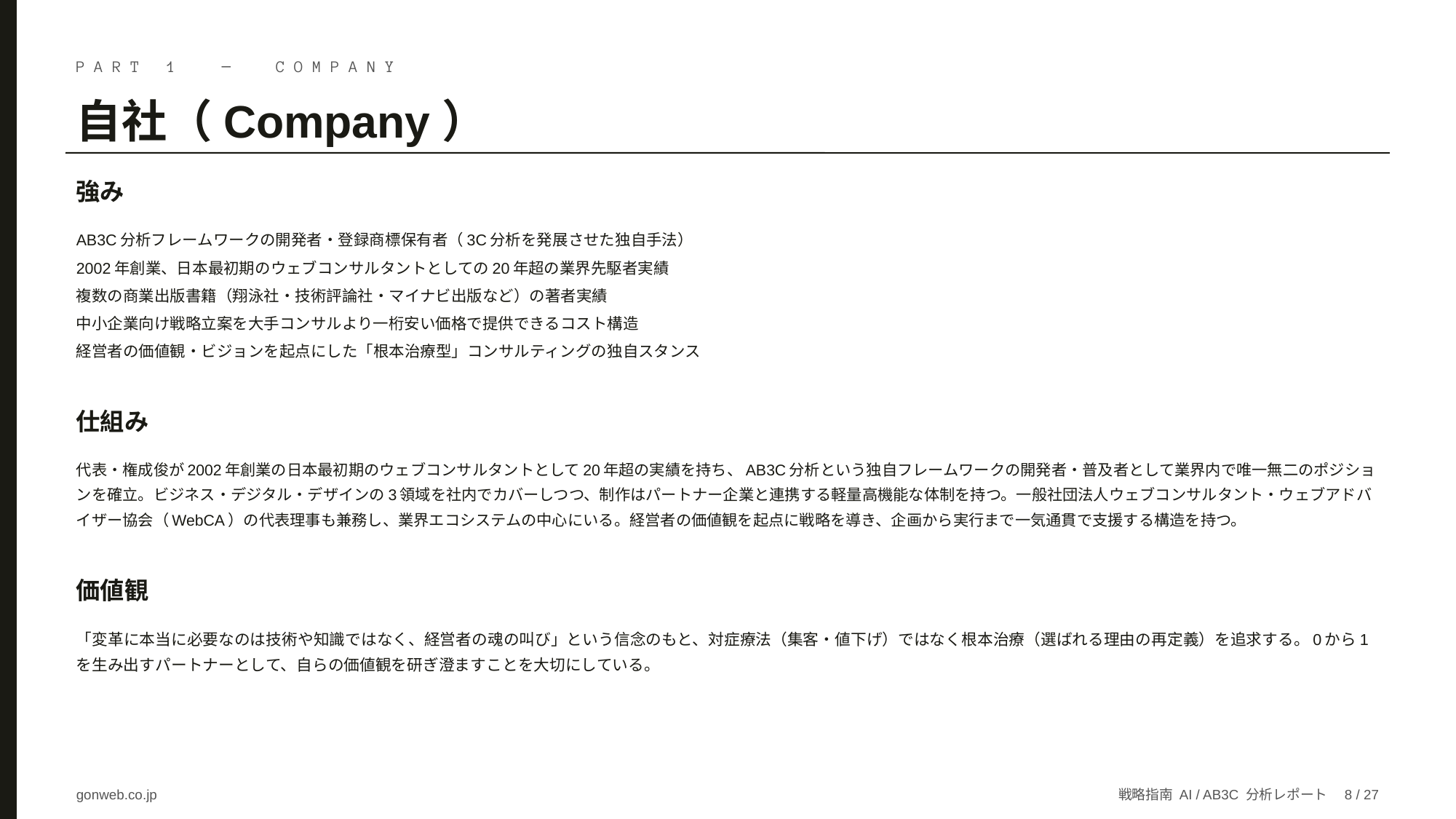

PART 1  ─  COMPANY
自社（Company）

強み
AB3C分析フレームワークの開発者・登録商標保有者（3C分析を発展させた独自手法）
2002年創業、日本最初期のウェブコンサルタントとしての20年超の業界先駆者実績
複数の商業出版書籍（翔泳社・技術評論社・マイナビ出版など）の著者実績
中小企業向け戦略立案を大手コンサルより一桁安い価格で提供できるコスト構造
経営者の価値観・ビジョンを起点にした「根本治療型」コンサルティングの独自スタンス
仕組み
代表・権成俊が2002年創業の日本最初期のウェブコンサルタントとして20年超の実績を持ち、AB3C分析という独自フレームワークの開発者・普及者として業界内で唯一無二のポジションを確立。ビジネス・デジタル・デザインの3領域を社内でカバーしつつ、制作はパートナー企業と連携する軽量高機能な体制を持つ。一般社団法人ウェブコンサルタント・ウェブアドバイザー協会（WebCA）の代表理事も兼務し、業界エコシステムの中心にいる。経営者の価値観を起点に戦略を導き、企画から実行まで一気通貫で支援する構造を持つ。
価値観
「変革に本当に必要なのは技術や知識ではなく、経営者の魂の叫び」という信念のもと、対症療法（集客・値下げ）ではなく根本治療（選ばれる理由の再定義）を追求する。0から1を生み出すパートナーとして、自らの価値観を研ぎ澄ますことを大切にしている。
gonweb.co.jp
戦略指南 AI / AB3C 分析レポート　8 / 27